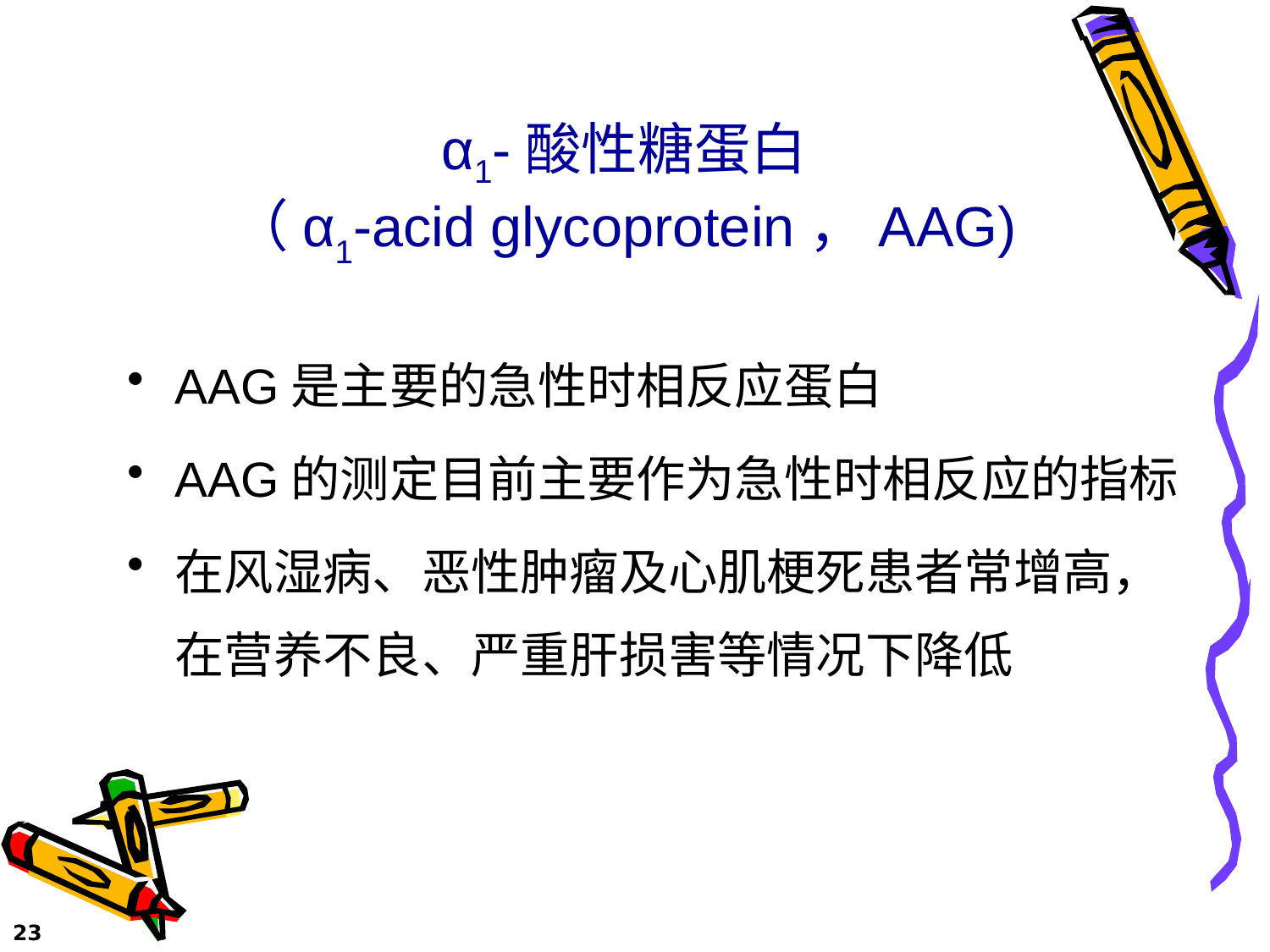

# α1-酸性糖蛋白 （α1-acid glycoprotein，AAG)
AAG是主要的急性时相反应蛋白
AAG的测定目前主要作为急性时相反应的指标
在风湿病、恶性肿瘤及心肌梗死患者常增高，在营养不良、严重肝损害等情况下降低
23